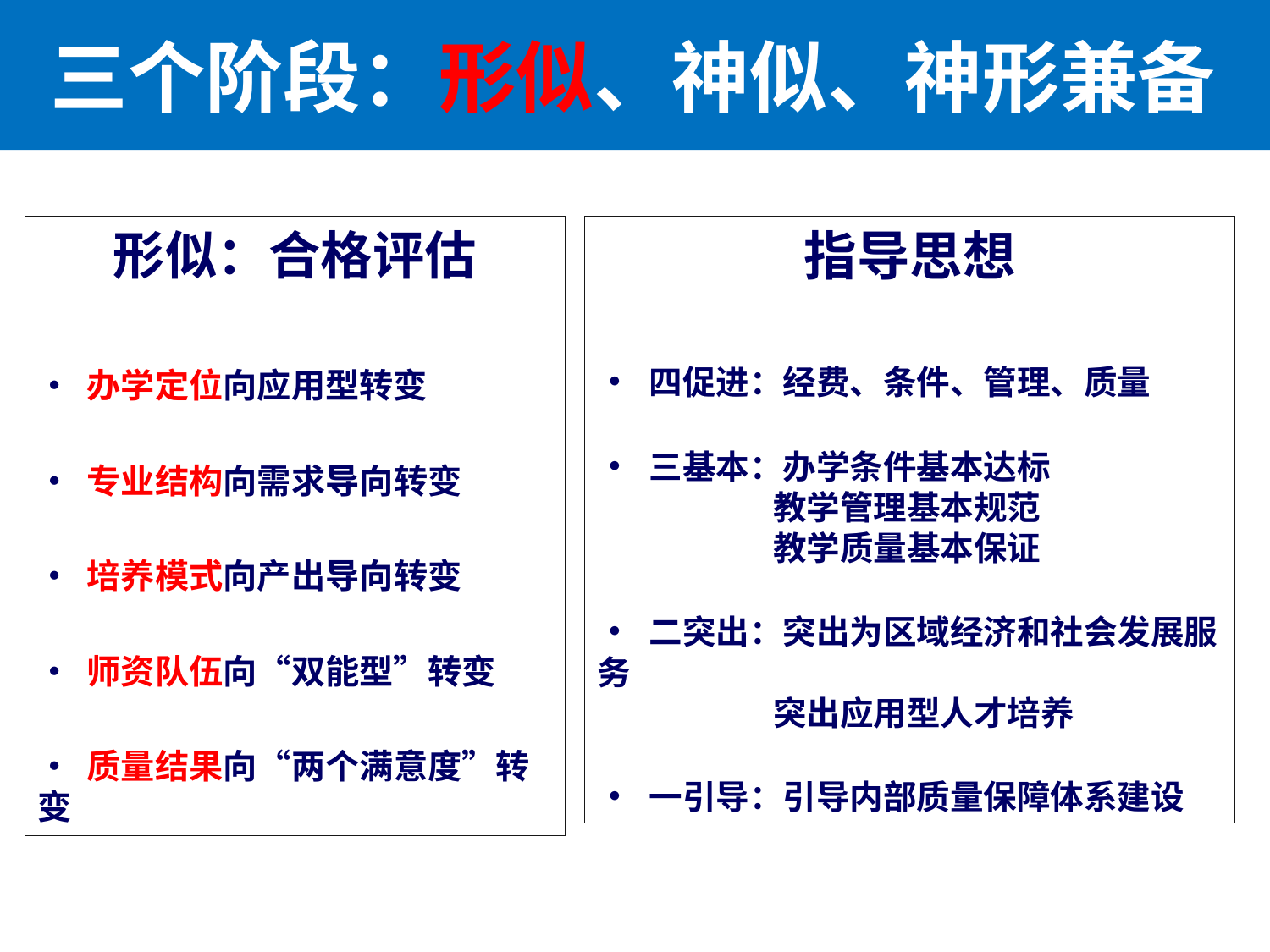

三个阶段：形似、神似、神形兼备
形似：合格评估

• 办学定位向应用型转变

• 专业结构向需求导向转变

• 培养模式向产出导向转变

• 师资队伍向“双能型”转变

• 质量结果向“两个满意度”转变
指导思想

• 四促进：经费、条件、管理、质量

• 三基本：办学条件基本达标
                      教学管理基本规范
                      教学质量基本保证

• 二突出：突出为区域经济和社会发展服务
                      突出应用型人才培养

• 一引导：引导内部质量保障体系建设